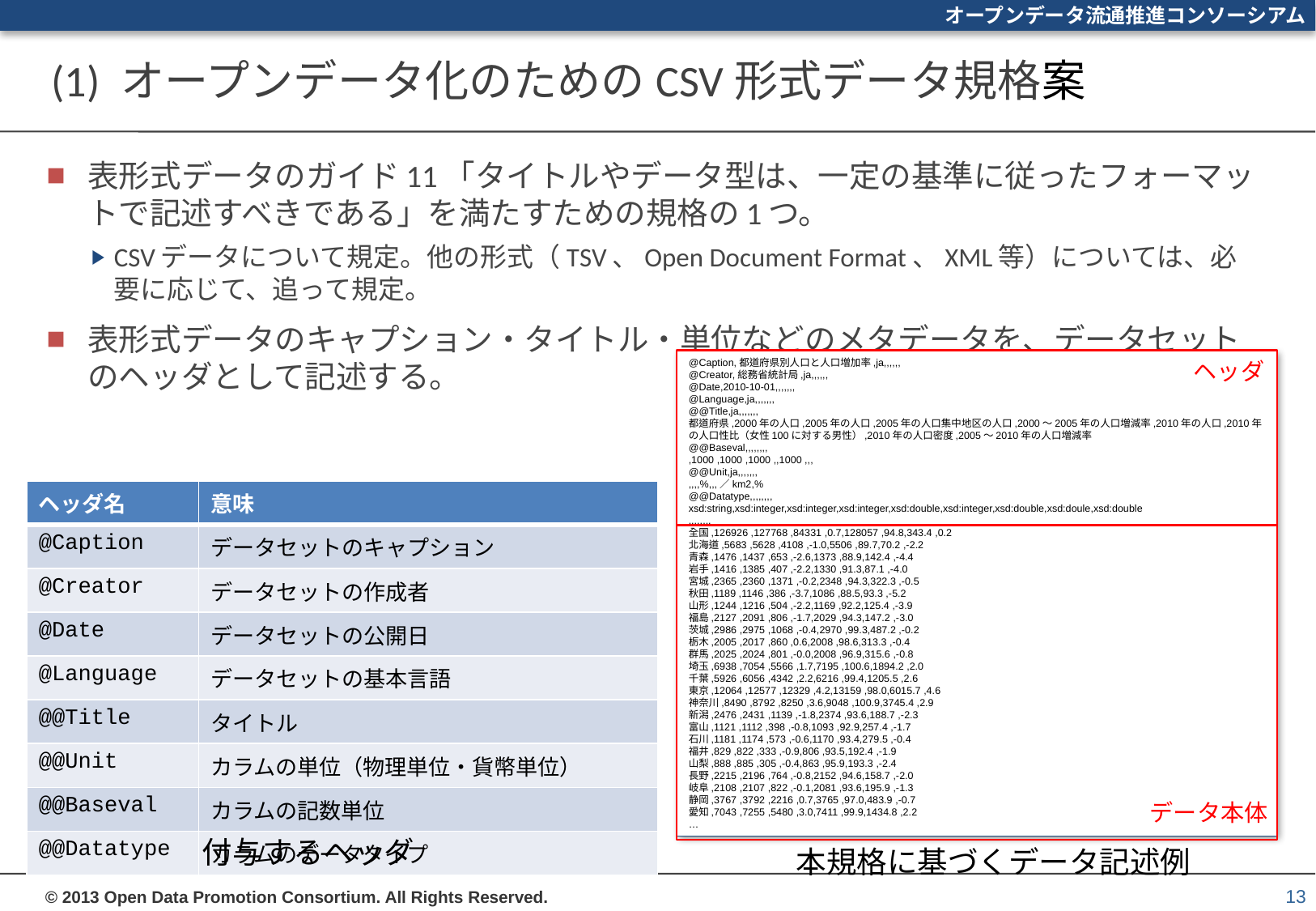

# (1) オープンデータ化のためのCSV形式データ規格案
表形式データのガイド11「タイトルやデータ型は、一定の基準に従ったフォーマットで記述すべきである」を満たすための規格の1つ。
CSVデータについて規定。他の形式（TSV、Open Document Format、XML等）については、必要に応じて、追って規定。
表形式データのキャプション・タイトル・単位などのメタデータを、データセットのヘッダとして記述する。
@Caption,都道府県別人口と人口増加率,ja,,,,,,
@Creator,総務省統計局,ja,,,,,,
@Date,2010-10-01,,,,,,,
@Language,ja,,,,,,,
@@Title,ja,,,,,,,
都道府県,2000年の人口,2005年の人口,2005年の人口集中地区の人口,2000～2005年の人口増減率,2010年の人口,2010年の人口性比（女性100に対する男性）,2010年の人口密度,2005～2010年の人口増減率
@@Baseval,,,,,,,,
,1000 ,1000 ,1000 ,,1000 ,,,
@@Unit,ja,,,,,,,
,,,,%,,,／km2,%
@@Datatype,,,,,,,,
xsd:string,xsd:integer,xsd:integer,xsd:integer,xsd:double,xsd:integer,xsd:double,xsd:doule,xsd:double
,,,,,,,,
全国,126926 ,127768 ,84331 ,0.7,128057 ,94.8,343.4 ,0.2
北海道,5683 ,5628 ,4108 ,-1.0,5506 ,89.7,70.2 ,-2.2
青森,1476 ,1437 ,653 ,-2.6,1373 ,88.9,142.4 ,-4.4
岩手,1416 ,1385 ,407 ,-2.2,1330 ,91.3,87.1 ,-4.0
宮城,2365 ,2360 ,1371 ,-0.2,2348 ,94.3,322.3 ,-0.5
秋田,1189 ,1146 ,386 ,-3.7,1086 ,88.5,93.3 ,-5.2
山形,1244 ,1216 ,504 ,-2.2,1169 ,92.2,125.4 ,-3.9
福島,2127 ,2091 ,806 ,-1.7,2029 ,94.3,147.2 ,-3.0
茨城,2986 ,2975 ,1068 ,-0.4,2970 ,99.3,487.2 ,-0.2
栃木,2005 ,2017 ,860 ,0.6,2008 ,98.6,313.3 ,-0.4
群馬,2025 ,2024 ,801 ,-0.0,2008 ,96.9,315.6 ,-0.8
埼玉,6938 ,7054 ,5566 ,1.7,7195 ,100.6,1894.2 ,2.0
千葉,5926 ,6056 ,4342 ,2.2,6216 ,99.4,1205.5 ,2.6
東京,12064 ,12577 ,12329 ,4.2,13159 ,98.0,6015.7 ,4.6
神奈川,8490 ,8792 ,8250 ,3.6,9048 ,100.9,3745.4 ,2.9
新潟,2476 ,2431 ,1139 ,-1.8,2374 ,93.6,188.7 ,-2.3
富山,1121 ,1112 ,398 ,-0.8,1093 ,92.9,257.4 ,-1.7
石川,1181 ,1174 ,573 ,-0.6,1170 ,93.4,279.5 ,-0.4
福井,829 ,822 ,333 ,-0.9,806 ,93.5,192.4 ,-1.9
山梨,888 ,885 ,305 ,-0.4,863 ,95.9,193.3 ,-2.4
長野,2215 ,2196 ,764 ,-0.8,2152 ,94.6,158.7 ,-2.0
岐阜,2108 ,2107 ,822 ,-0.1,2081 ,93.6,195.9 ,-1.3
静岡,3767 ,3792 ,2216 ,0.7,3765 ,97.0,483.9 ,-0.7
愛知,7043 ,7255 ,5480 ,3.0,7411 ,99.9,1434.8 ,2.2
…

ヘッダ
| ヘッダ名 | 意味 |
| --- | --- |
| @Caption | データセットのキャプション |
| @Creator | データセットの作成者 |
| @Date | データセットの公開日 |
| @Language | データセットの基本言語 |
| @@Title | タイトル |
| @@Unit | カラムの単位（物理単位・貨幣単位） |
| @@Baseval | カラムの記数単位 |
| @@Datatype | カラムのデータタイプ |

データ本体
付与するヘッダ
本規格に基づくデータ記述例
13